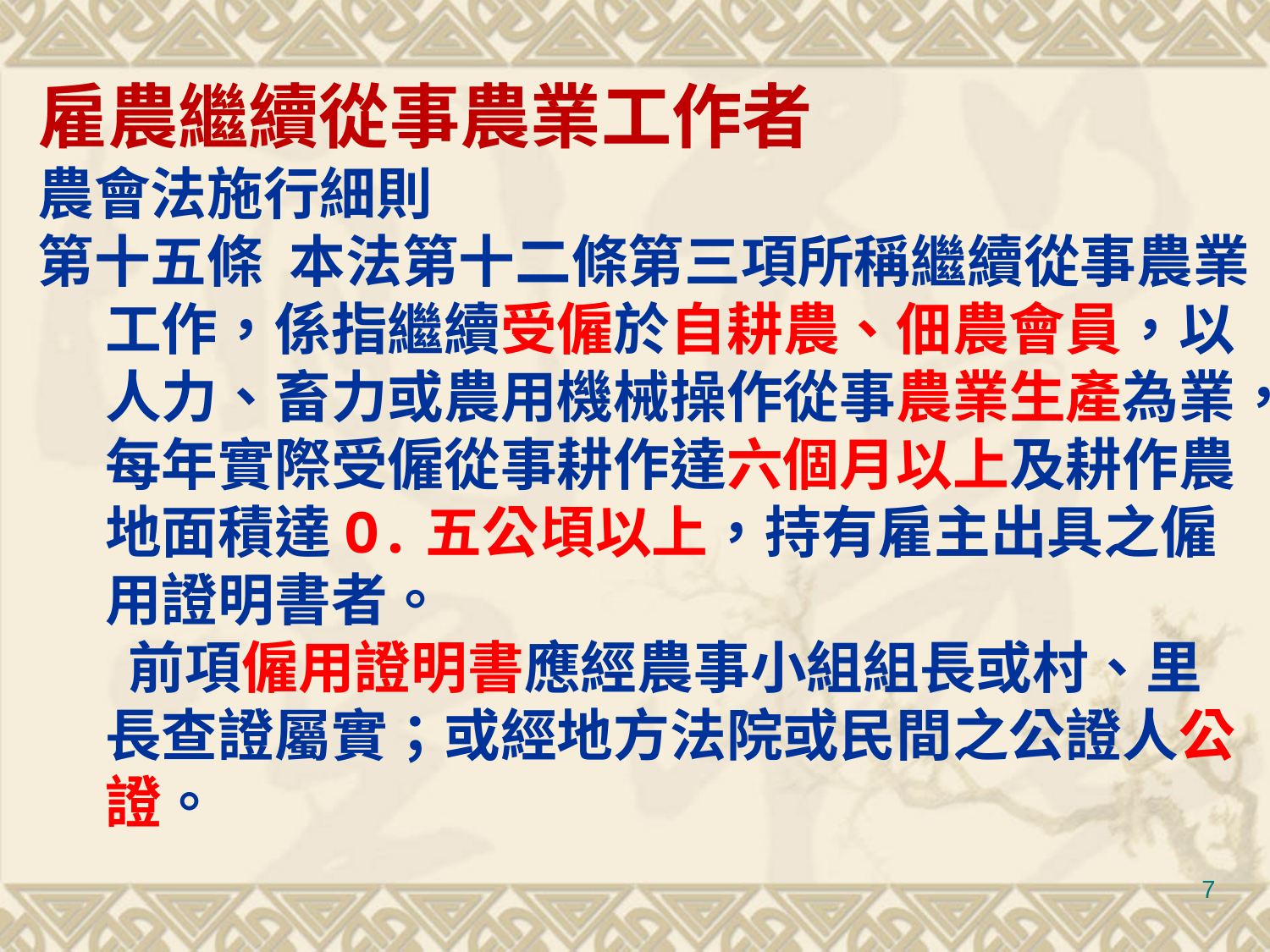

雇農繼續從事農業工作者

農會法施行細則
第十五條  本法第十二條第三項所稱繼續從事農業工作，係指繼續受僱於自耕農、佃農會員，以人力、畜力或農用機械操作從事農業生產為業，每年實際受僱從事耕作達六個月以上及耕作農地面積達O.五公頃以上，持有雇主出具之僱用證明書者。
      前項僱用證明書應經農事小組組長或村、里長查證屬實；或經地方法院或民間之公證人公證。

7